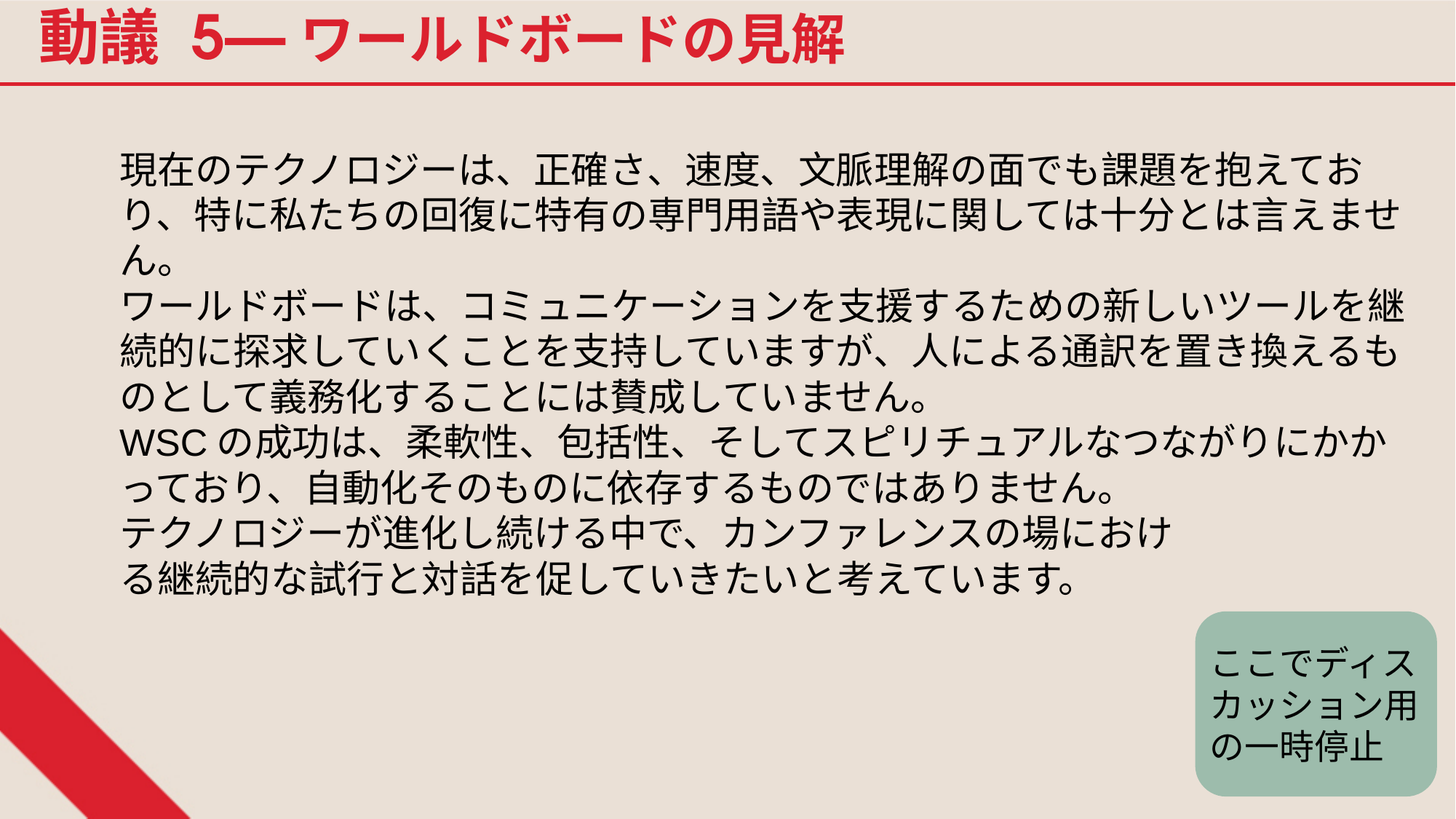

動議 5—ワールドボードの見解

現在のテクノロジーは、正確さ、速度、文脈理解の面でも課題を抱えており、特に私たちの回復に特有の専門用語や表現に関しては十分とは言えません。
ワールドボードは、コミュニケーションを支援するための新しいツールを継続的に探求していくことを支持していますが、人による通訳を置き換えるものとして義務化することには賛成していません。
WSCの成功は、柔軟性、包括性、そしてスピリチュアルなつながりにかかっており、自動化そのものに依存するものではありません。
テクノロジーが進化し続ける中で、カンファレンスの場におけ
る継続的な試行と対話を促していきたいと考えています。
ここでディスカッション用の一時停止